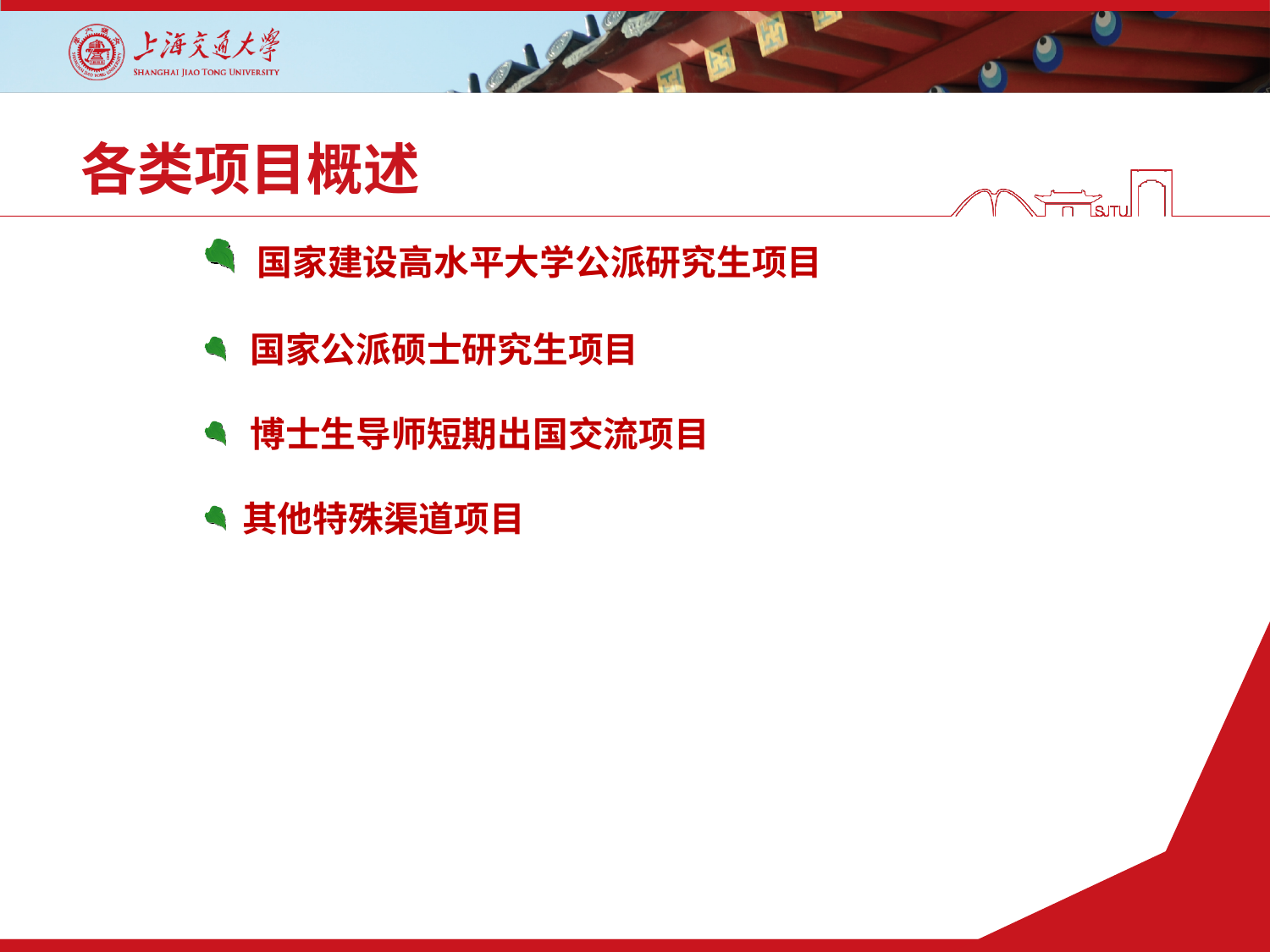

国家建设高水平大学公派研究生项目
  国家公派硕士研究生项目
  博士生导师短期出国交流项目
 其他特殊渠道项目
# 各类项目概述